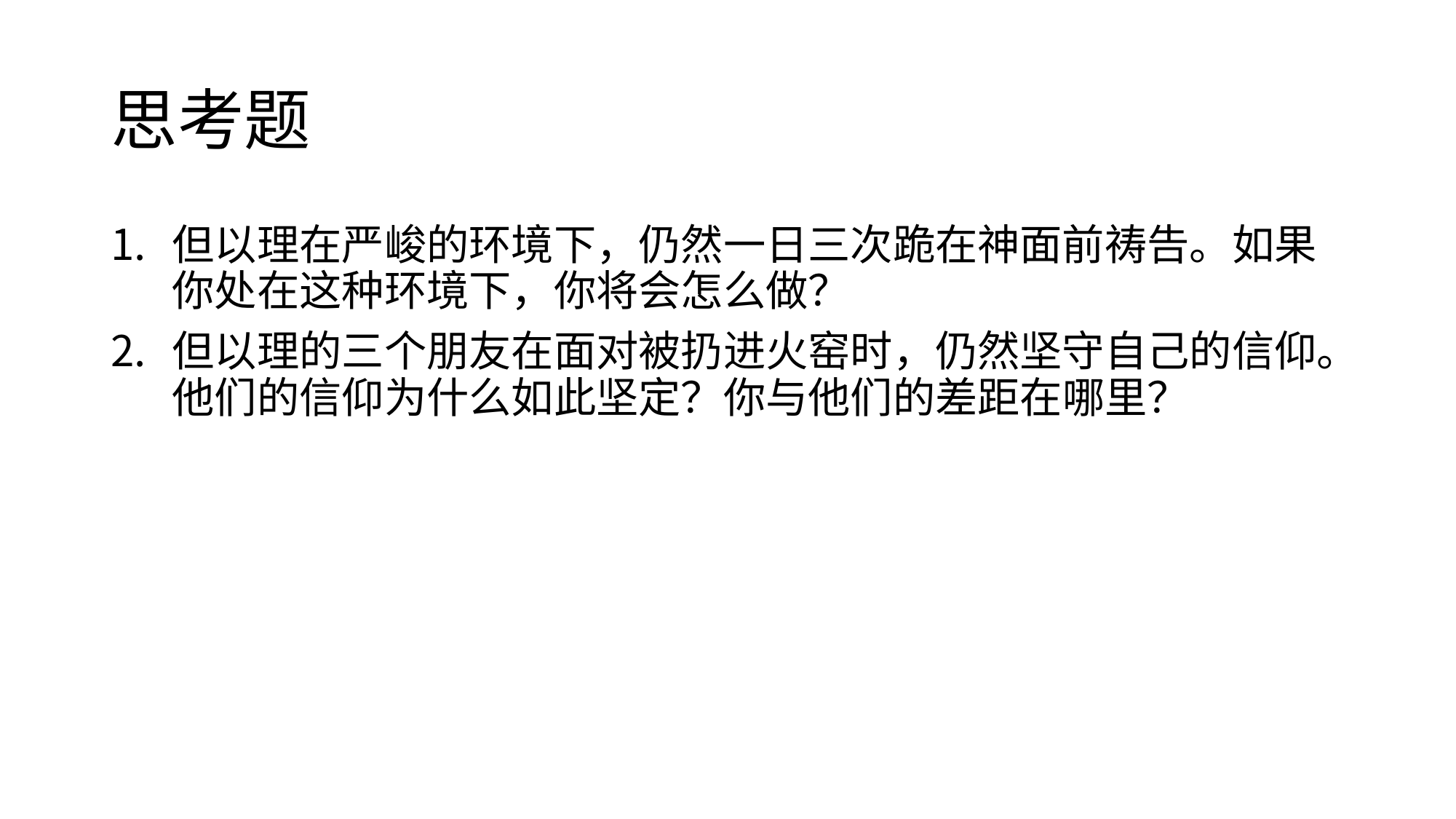

# 思考题
但以理在严峻的环境下，仍然一日三次跪在神面前祷告。如果你处在这种环境下，你将会怎么做？
但以理的三个朋友在面对被扔进火窑时，仍然坚守自己的信仰。他们的信仰为什么如此坚定？你与他们的差距在哪里？